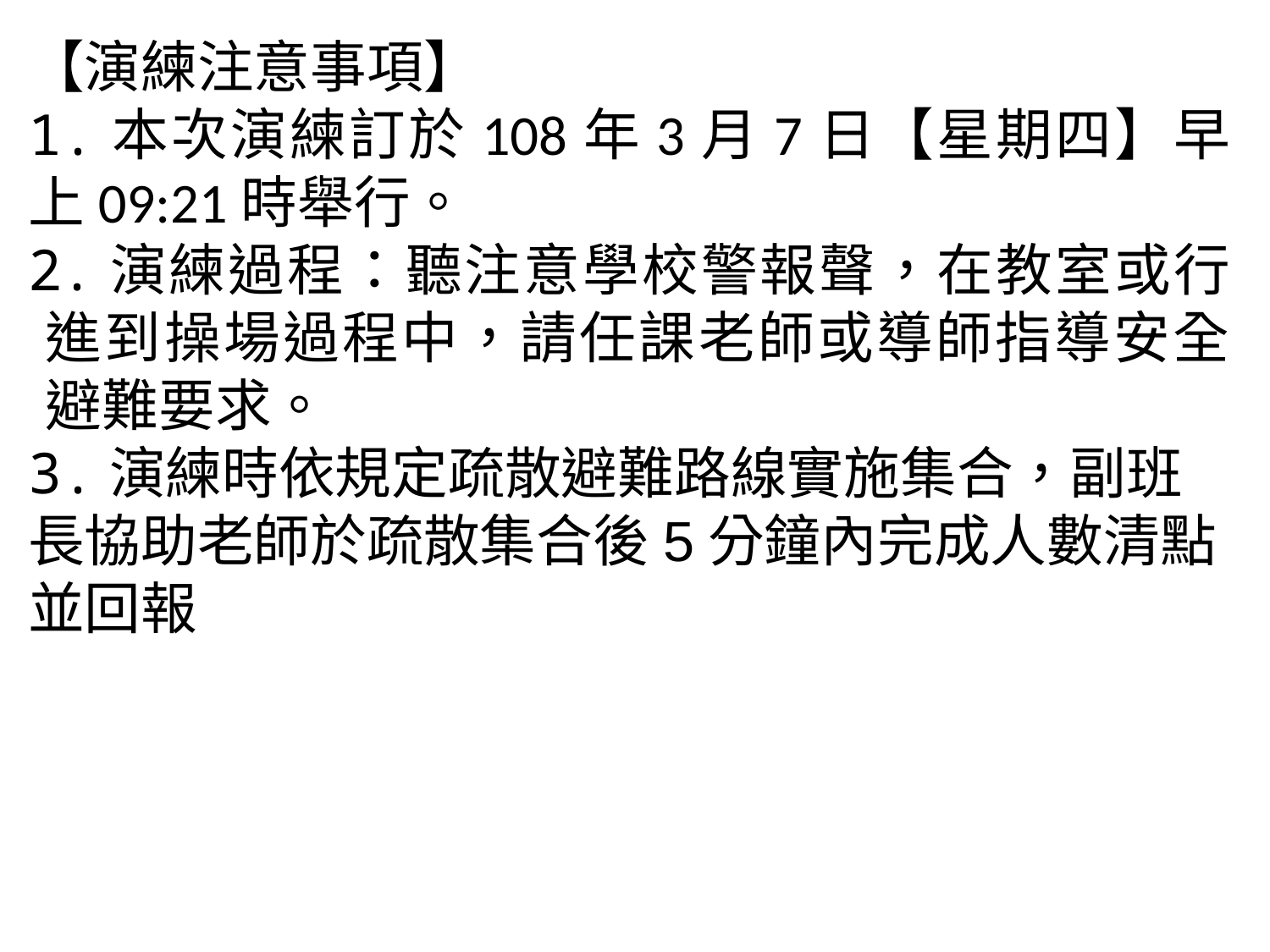

【演練注意事項】
1.本次演練訂於108年3月7日【星期四】早上09:21時舉行。
2.演練過程：聽注意學校警報聲，在教室或行進到操場過程中，請任課老師或導師指導安全避難要求。
3.演練時依規定疏散避難路線實施集合，副班長協助老師於疏散集合後5分鐘內完成人數清點並回報